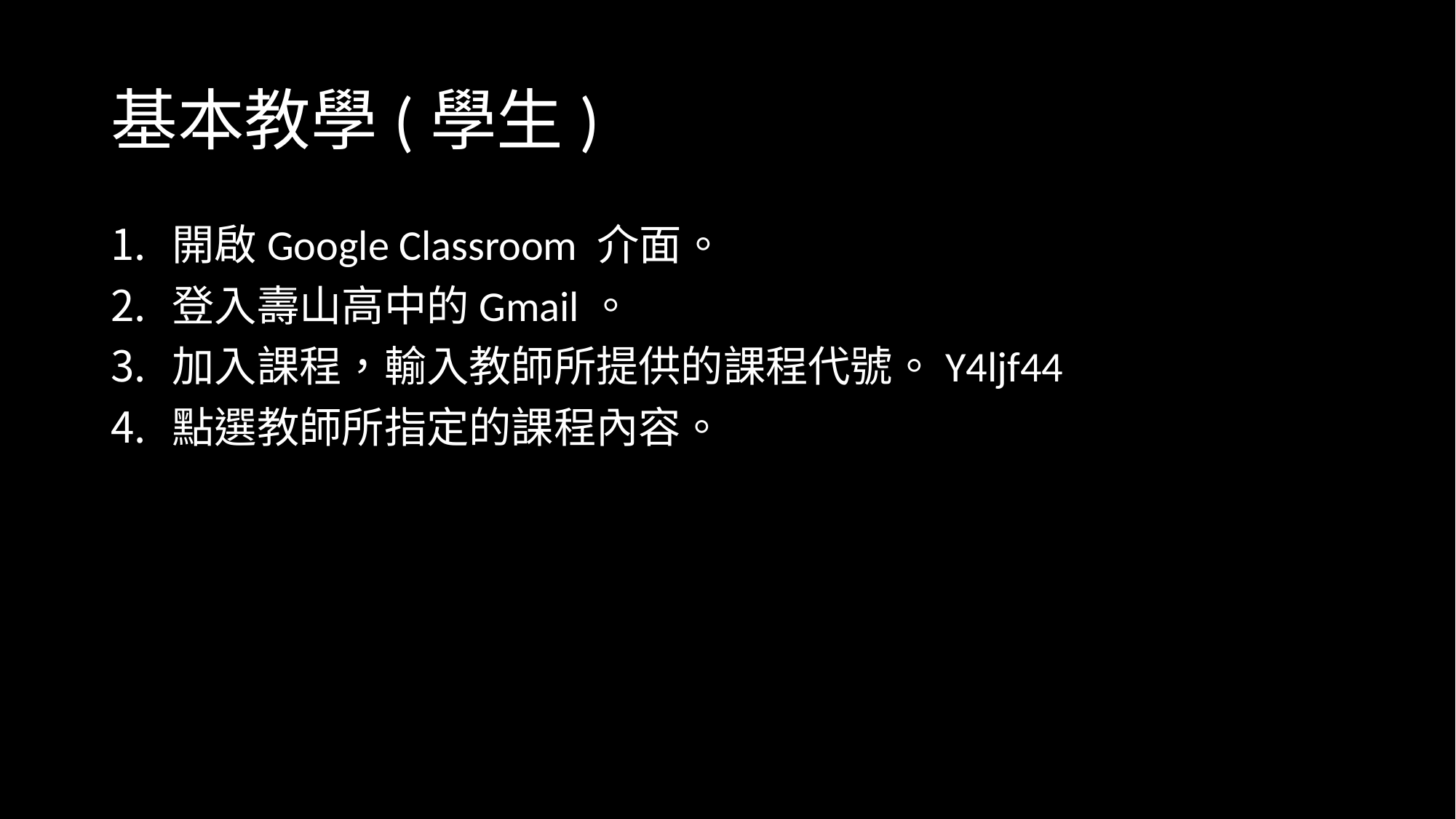

# 基本教學(學生)
開啟Google Classroom 介面。
登入壽山高中的Gmail。
加入課程，輸入教師所提供的課程代號。Y4ljf44
點選教師所指定的課程內容。